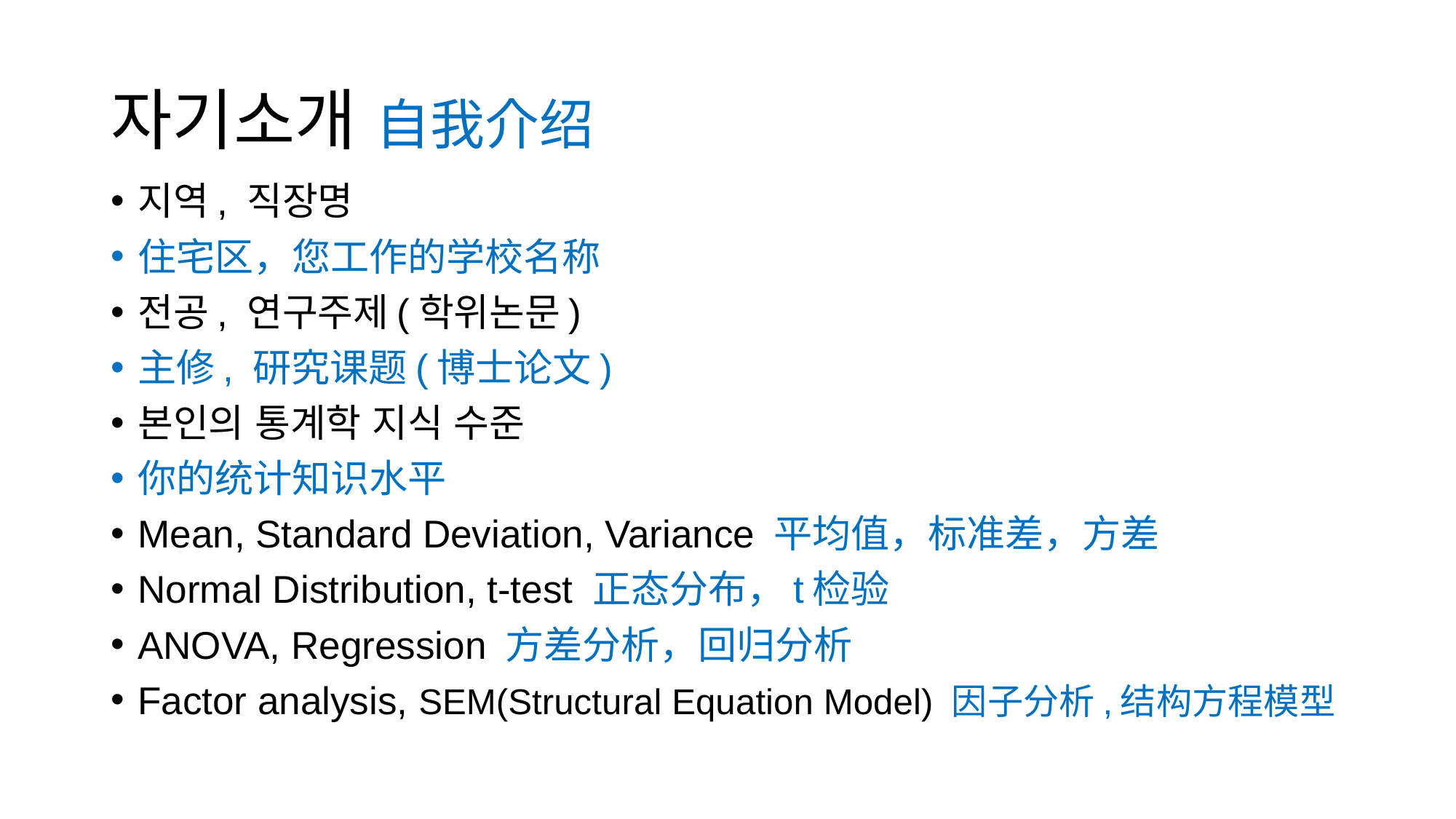

# 자기소개 自我介绍
지역, 직장명
住宅区，您工作的学校名称
전공, 연구주제(학위논문)
主修, 研究课题(博士论文)
본인의 통계학 지식 수준
你的统计知识水平
Mean, Standard Deviation, Variance 平均值，标准差，方差
Normal Distribution, t-test 正态分布，t检验
ANOVA, Regression 方差分析，回归分析
Factor analysis, SEM(Structural Equation Model) 因子分析,结构方程模型